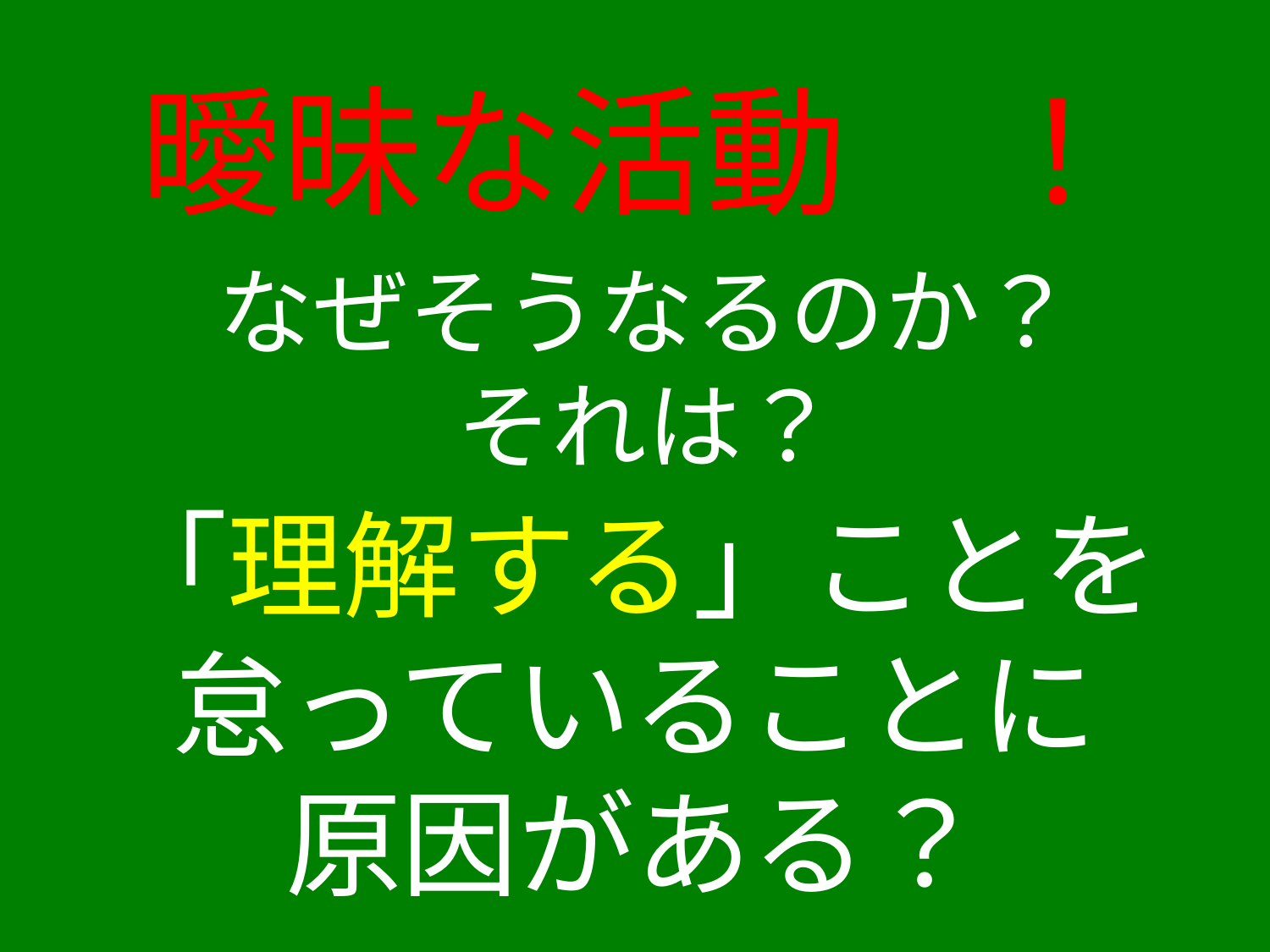

曖昧な活動　！
なぜそうなるのか？
それは？
「理解する」ことを
怠っていることに
原因がある？